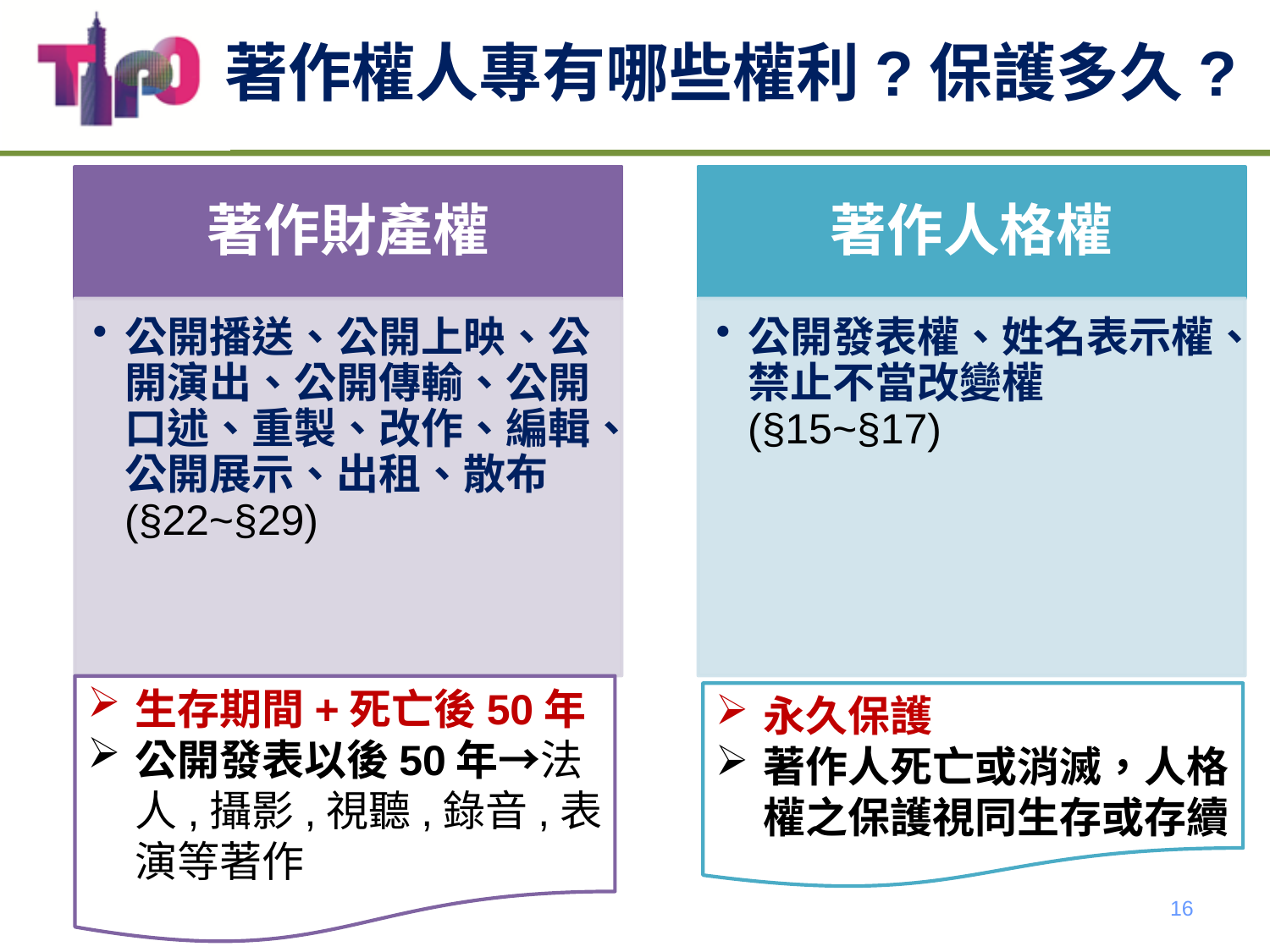

# 著作權人專有哪些權利?保護多久?
著作財產權
公開播送、公開上映、公開演出、公開傳輸、公開口述、重製、改作、編輯、公開展示、出租、散布(§22~§29)
著作人格權
公開發表權、姓名表示權、禁止不當改變權(§15~§17)
生存期間+死亡後50年
公開發表以後50年→法人,攝影,視聽,錄音,表演等著作
永久保護
著作人死亡或消滅，人格權之保護視同生存或存續
16